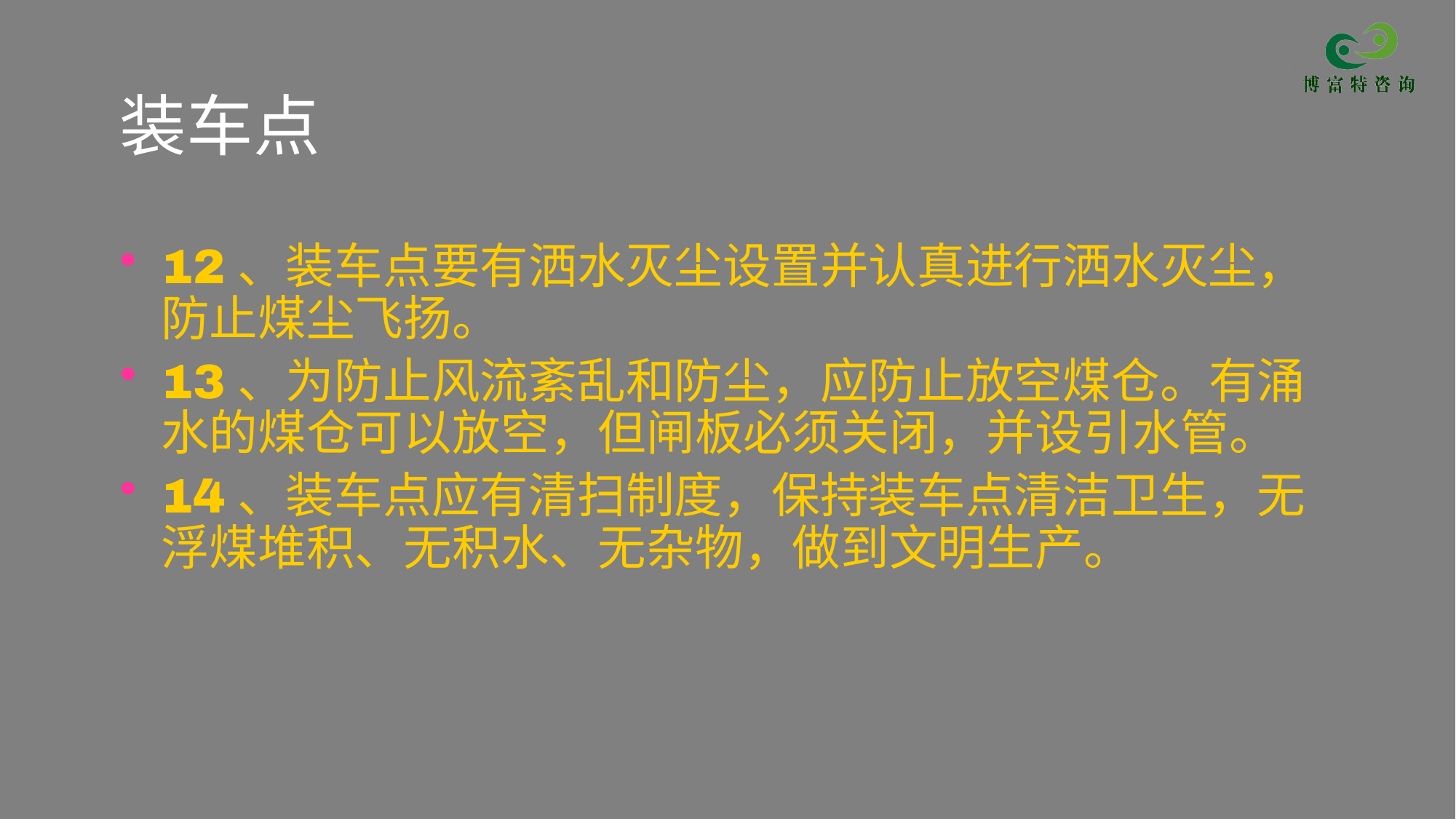

# 装车点
12、装车点要有洒水灭尘设置并认真进行洒水灭尘，防止煤尘飞扬。
13、为防止风流紊乱和防尘，应防止放空煤仓。有涌水的煤仓可以放空，但闸板必须关闭，并设引水管。
14、装车点应有清扫制度，保持装车点清洁卫生，无浮煤堆积、无积水、无杂物，做到文明生产。